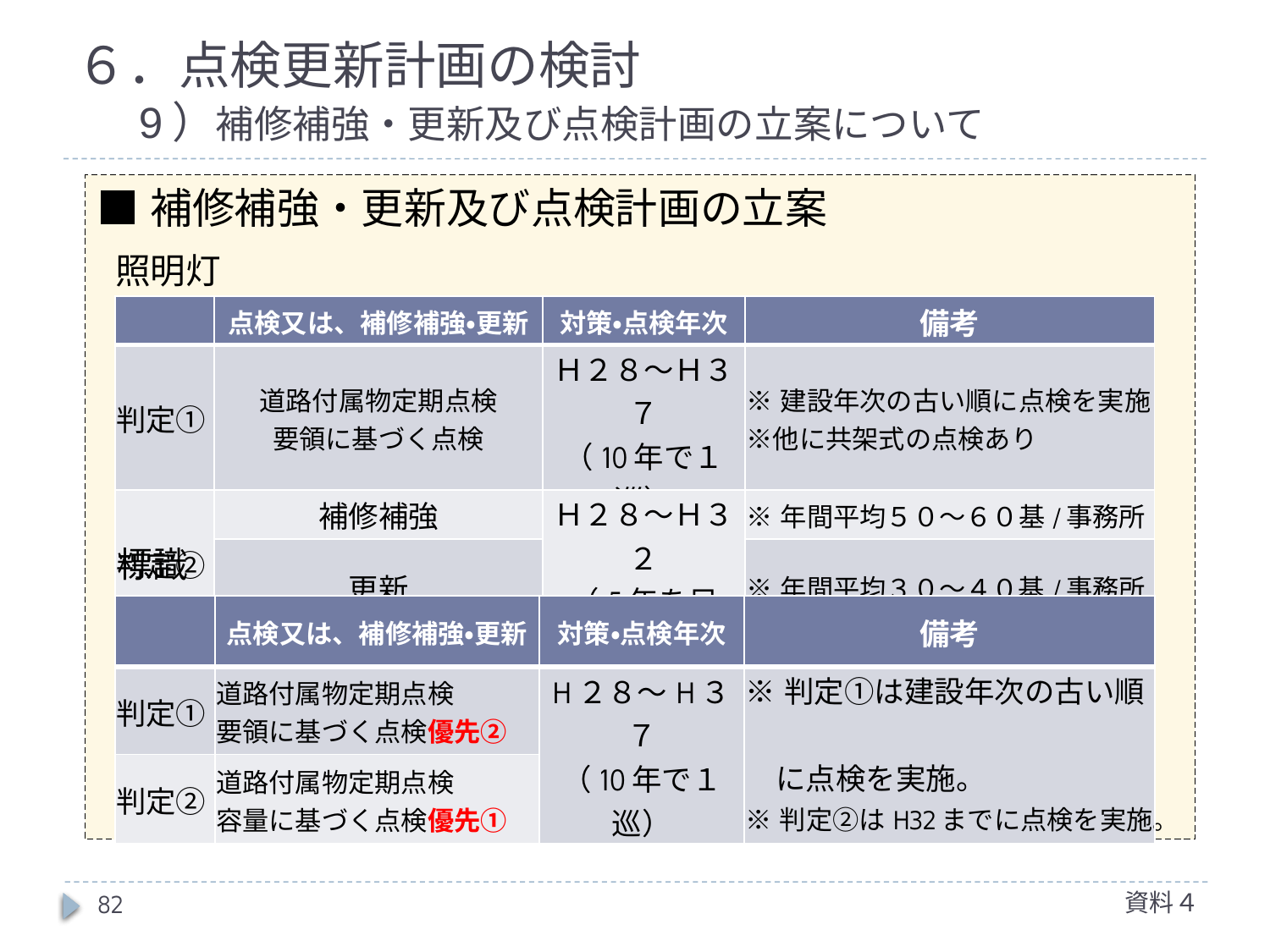

# ６．点検更新計画の検討 　 9）補修補強・更新及び点検計画の立案について
■補修補強・更新及び点検計画の立案

照明灯
|  | 点検又は、補修補強・更新 | 対策・点検年次 | 備考 |
| --- | --- | --- | --- |
| 判定① | 道路付属物定期点検 要領に基づく点検 | Ｈ２８～Ｈ３７ （10年で１巡） | ※建設年次の古い順に点検を実施 ※他に共架式の点検あり |
| 判定② | 補修補強 | Ｈ２８～Ｈ３２ （5年を目途） | ※年間平均５０～６０基/事務所 |
|  | 更新 |  | ※年間平均３０～４０基/事務所 |
標識
|  | 点検又は、補修補強・更新 | 対策・点検年次 | 備考 |
| --- | --- | --- | --- |
| 判定① | 道路付属物定期点検 要領に基づく点検優先② | H２８～H３７ （10年で１巡） | ※判定①は建設年次の古い順　 　に点検を実施。 ※判定②はH32までに点検を実施。 |
| 判定② | 道路付属物定期点検 容量に基づく点検優先① |  |  |
資料４
82